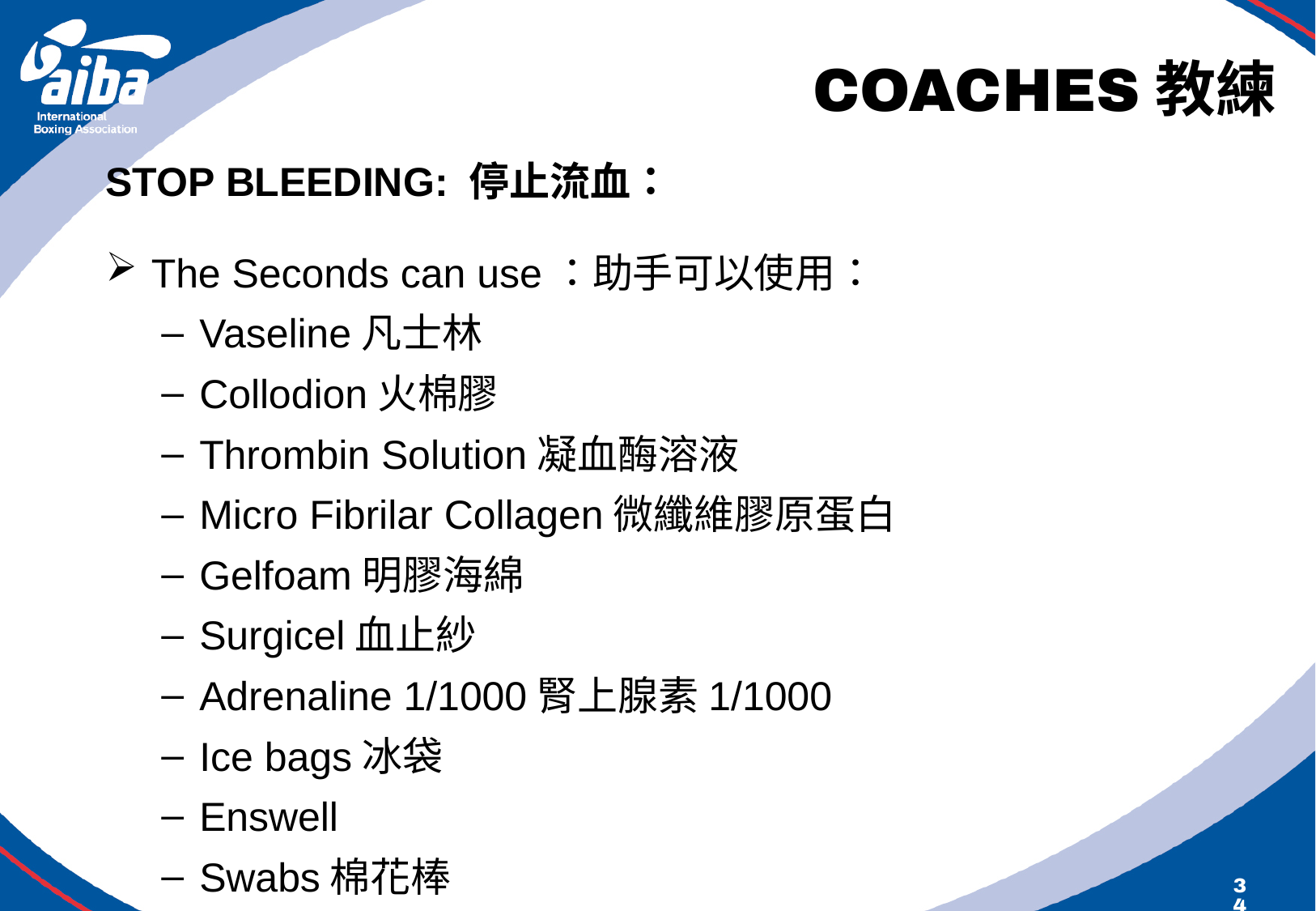

# COACHES教練
STOP BLEEDING: 停止流血：

The Seconds can use：助手可以使用：
Vaseline凡士林
Collodion火棉膠
Thrombin Solution凝血酶溶液
Micro Fibrilar Collagen微纖維膠原蛋白
Gelfoam明膠海綿
Surgicel血止紗
Adrenaline 1/1000腎上腺素1/1000
Ice bags冰袋
Enswell
Swabs棉花棒

341